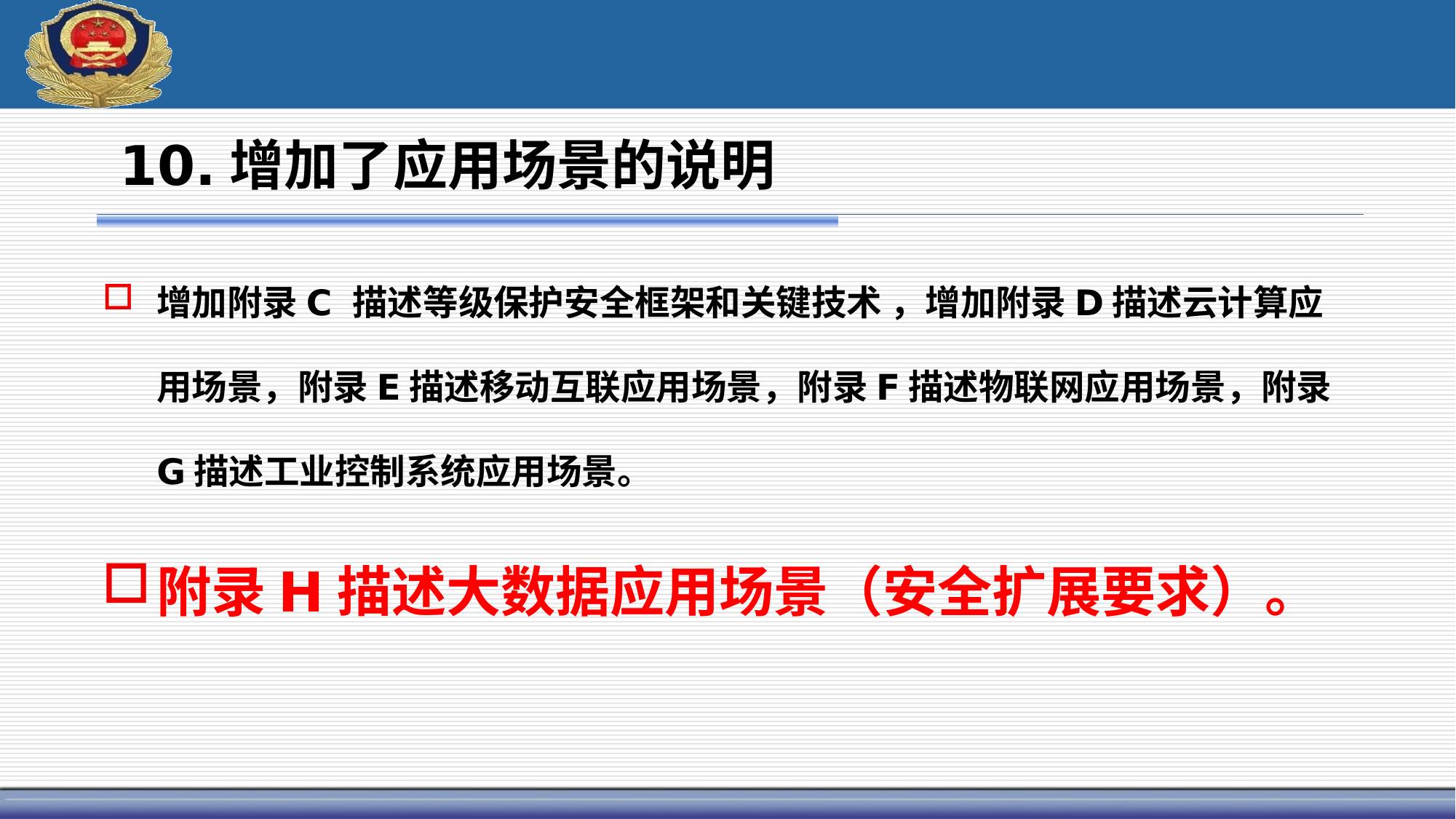

10.增加了应用场景的说明
增加附录C 描述等级保护安全框架和关键技术 ，增加附录D描述云计算应用场景，附录E描述移动互联应用场景，附录F描述物联网应用场景，附录G描述工业控制系统应用场景。
附录H描述大数据应用场景（安全扩展要求）。
28